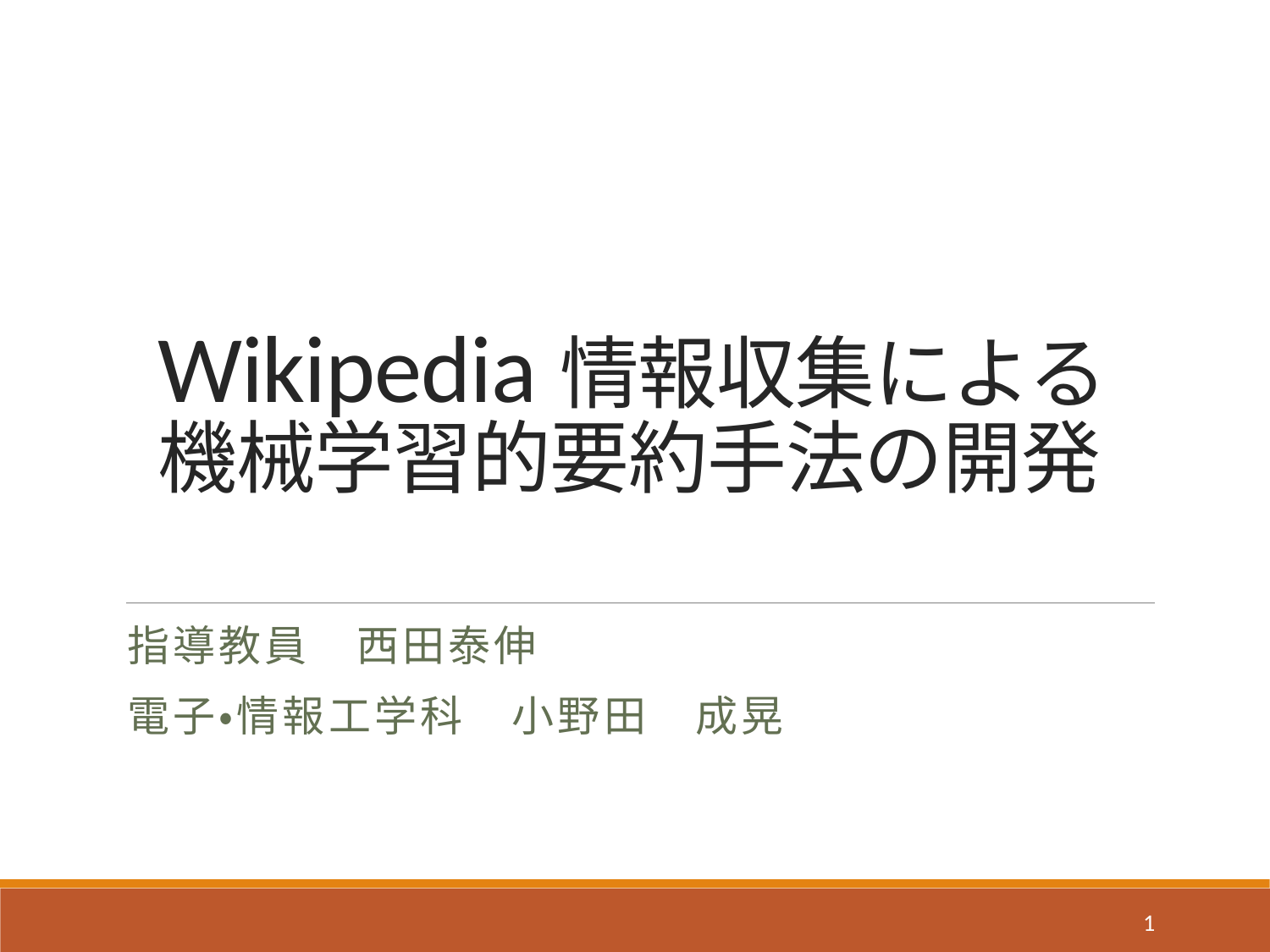

# Wikipedia情報収集による機械学習的要約手法の開発
指導教員　西田泰伸
電子・情報工学科　小野田　成晃

1